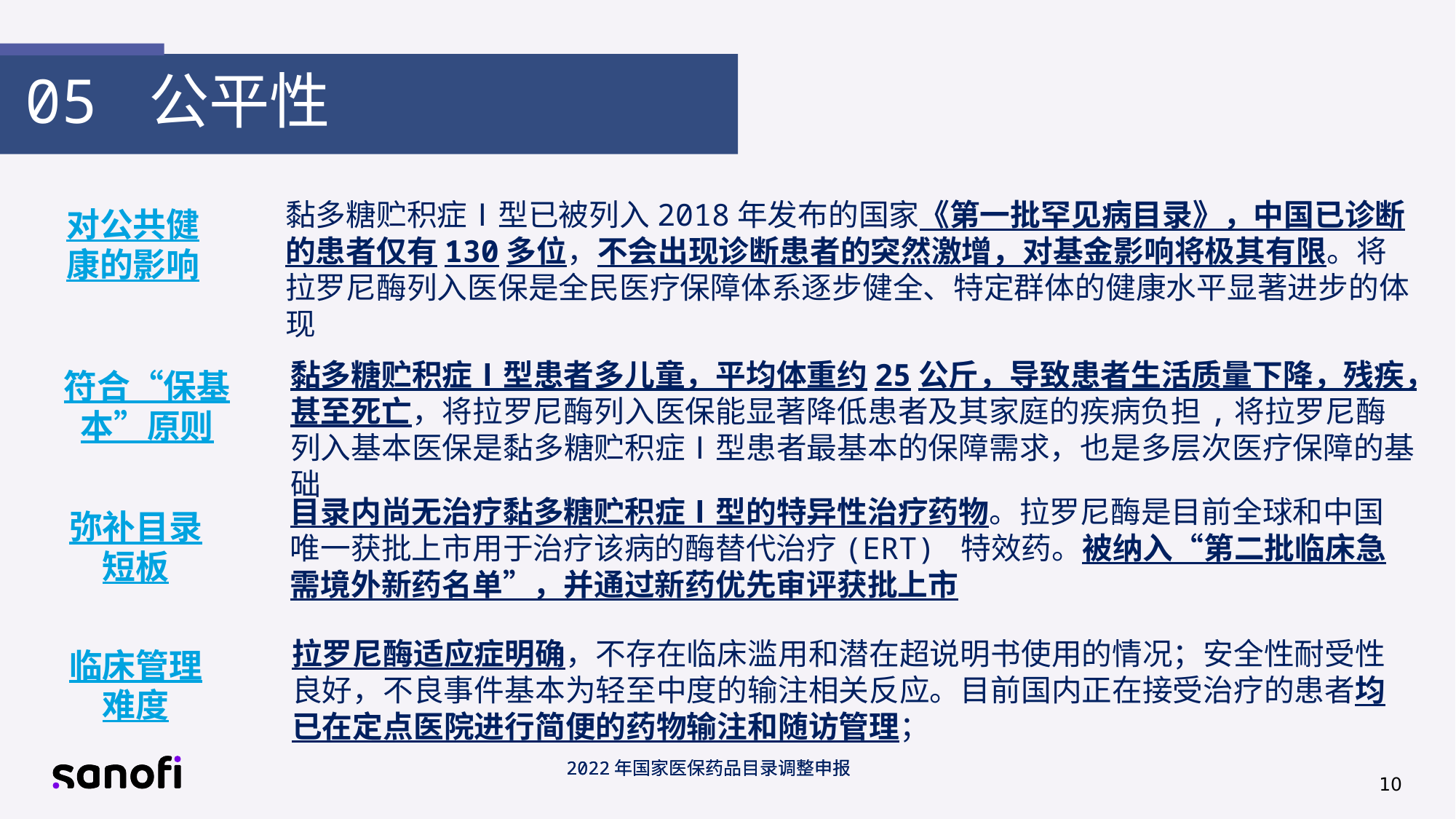

05 公平性
黏多糖贮积症Ⅰ型已被列入2018年发布的国家《第一批罕见病目录》，中国已诊断的患者仅有130多位，不会出现诊断患者的突然激增，对基金影响将极其有限。将拉罗尼酶列入医保是全民医疗保障体系逐步健全、特定群体的健康水平显著进步的体现
对公共健康的影响
黏多糖贮积症Ⅰ型患者多儿童，平均体重约25公斤，导致患者生活质量下降，残疾，甚至死亡，将拉罗尼酶列入医保能显著降低患者及其家庭的疾病负担,将拉罗尼酶列入基本医保是黏多糖贮积症Ⅰ型患者最基本的保障需求，也是多层次医疗保障的基础
符合“保基本”原则
目录内尚无治疗黏多糖贮积症Ⅰ型的特异性治疗药物。拉罗尼酶是目前全球和中国唯一获批上市用于治疗该病的酶替代治疗(ERT) 特效药。被纳入“第二批临床急需境外新药名单”，并通过新药优先审评获批上市
弥补目录短板
拉罗尼酶适应症明确，不存在临床滥用和潜在超说明书使用的情况；安全性耐受性良好，不良事件基本为轻至中度的输注相关反应。目前国内正在接受治疗的患者均已在定点医院进行简便的药物输注和随访管理；
临床管理难度
2022年国家医保药品目录调整申报
10